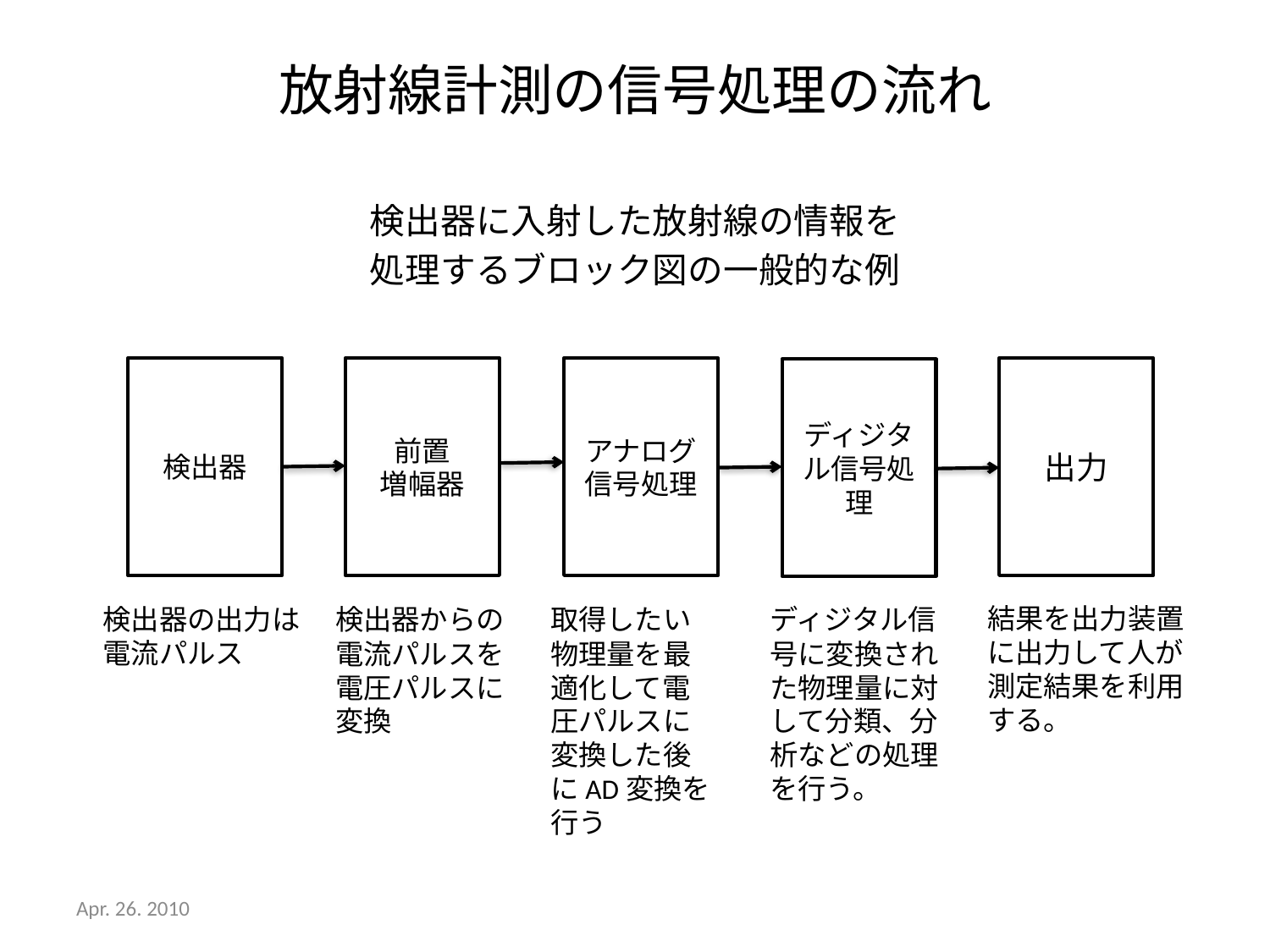

# 放射線計測の信号処理の流れ
検出器に入射した放射線の情報を
処理するブロック図の一般的な例
出力
検出器
前置
増幅器
アナログ信号処理
ディジタル信号処理
結果を出力装置に出力して人が測定結果を利用する。
検出器の出力は
電流パルス
検出器からの電流パルスを電圧パルスに変換
取得したい
物理量を最適化して電圧パルスに変換した後にAD変換を行う
ディジタル信号に変換された物理量に対して分類、分析などの処理を行う。
Apr. 26. 2010